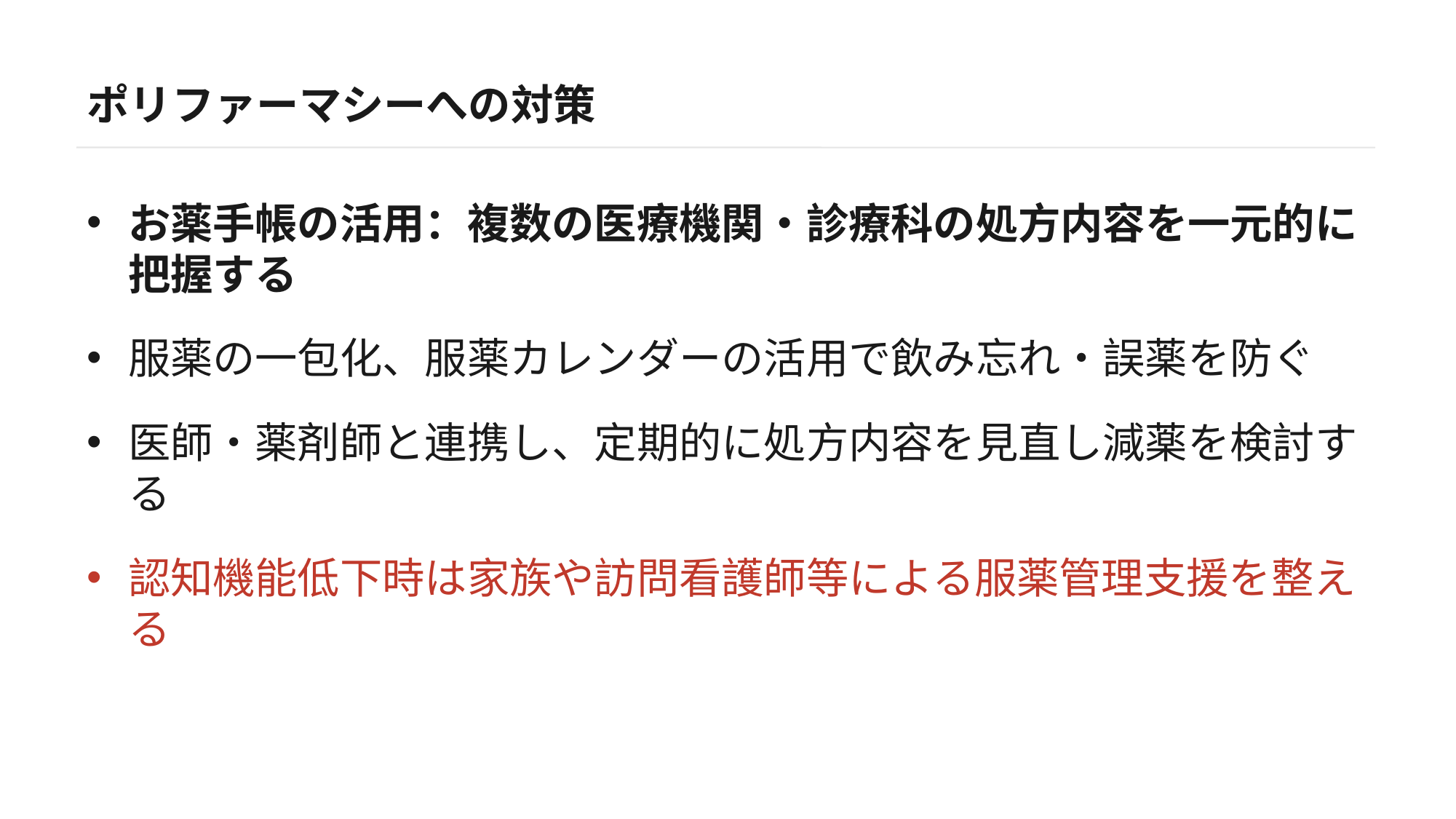

ポリファーマシーへの対策

お薬手帳の活用：複数の医療機関・診療科の処方内容を一元的に把握する
服薬の一包化、服薬カレンダーの活用で飲み忘れ・誤薬を防ぐ
医師・薬剤師と連携し、定期的に処方内容を見直し減薬を検討する
認知機能低下時は家族や訪問看護師等による服薬管理支援を整える